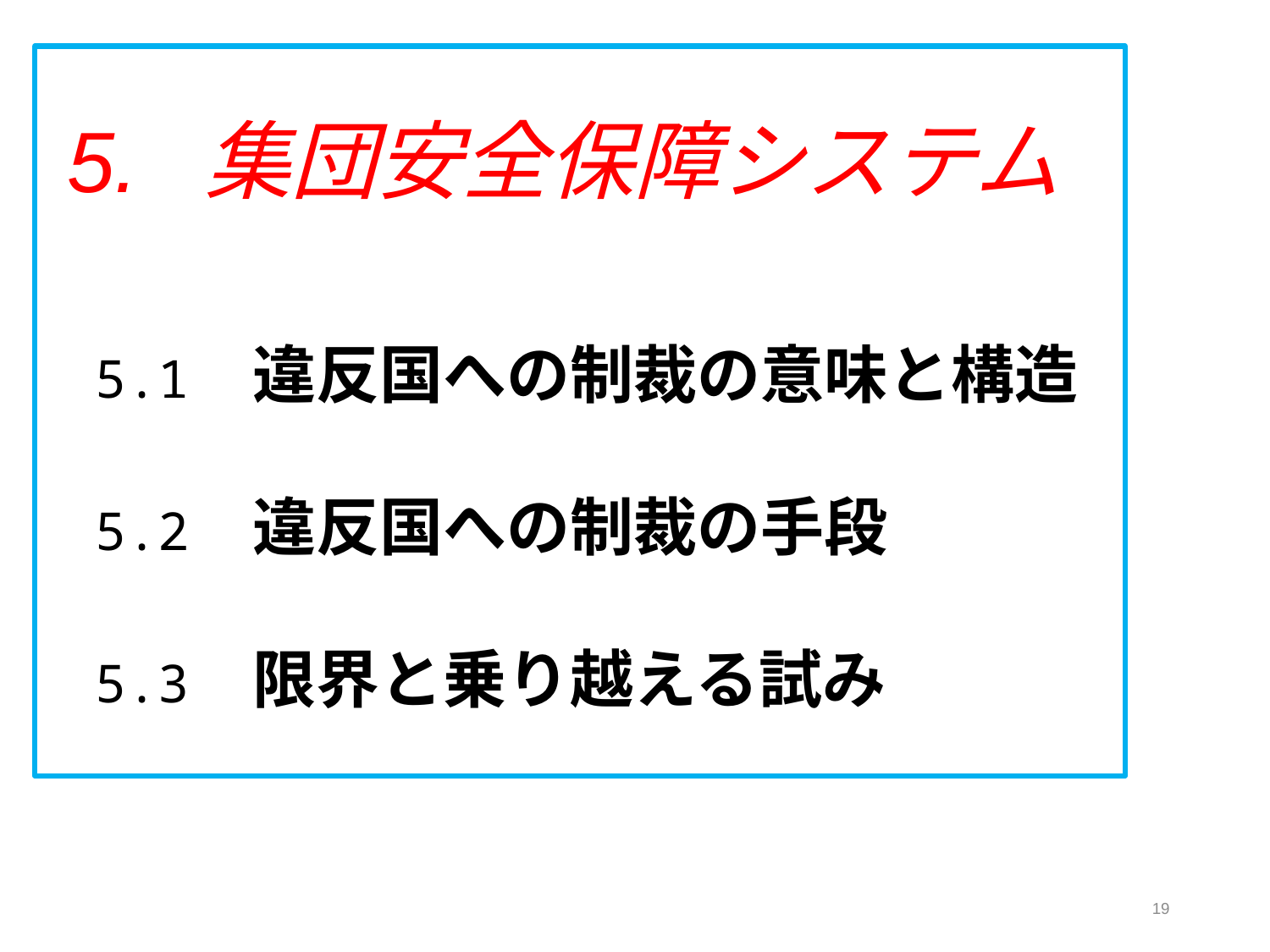

# 5.  集団安全保障システム 5.1　違反国への制裁の意味と構造 　　　 5.2　違反国への制裁の手段 　　　 5.3　限界と乗り越える試み
19